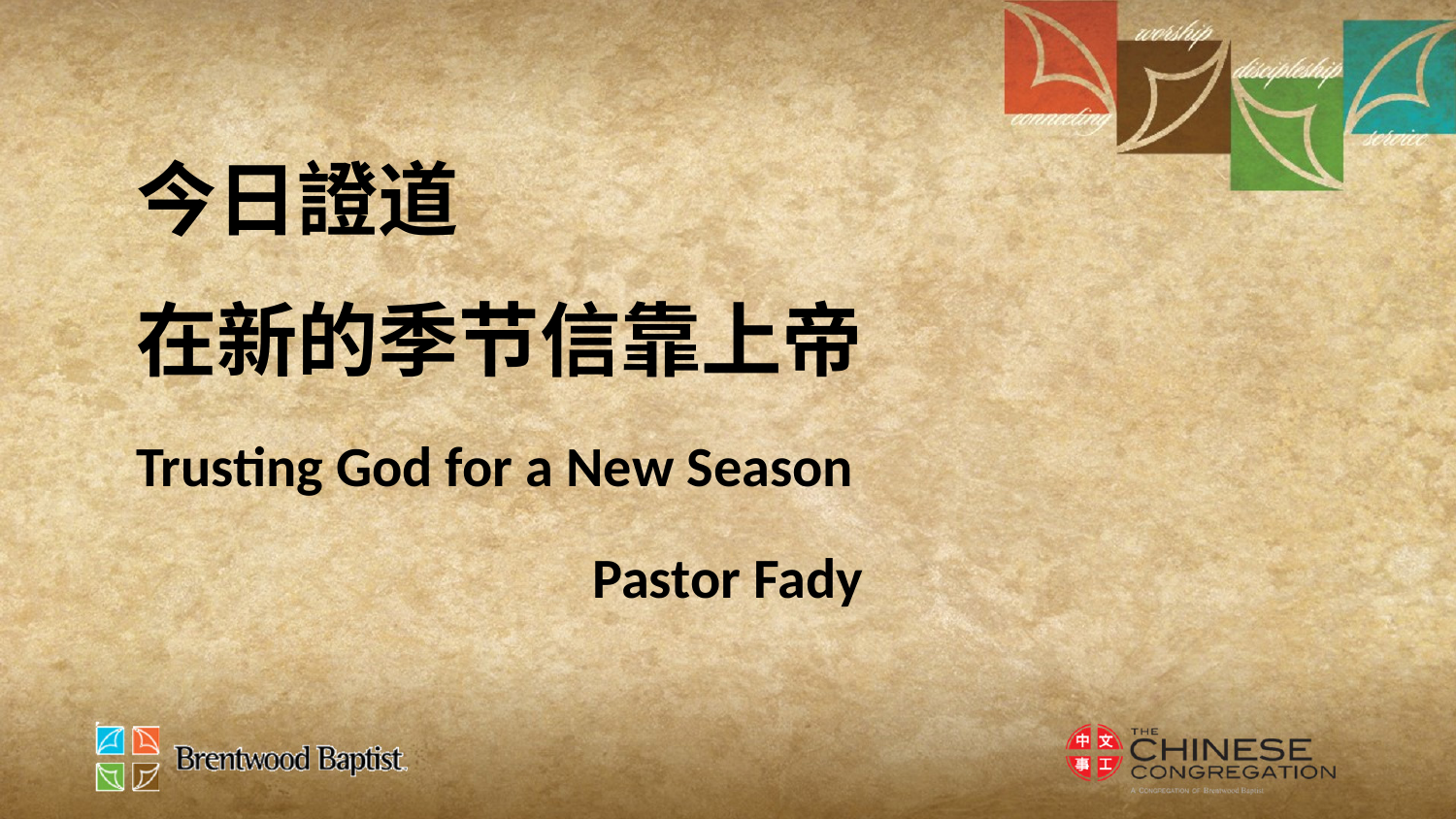

今日證道

在新的季节信靠上帝

Trusting God for a New Season

Pastor Fady